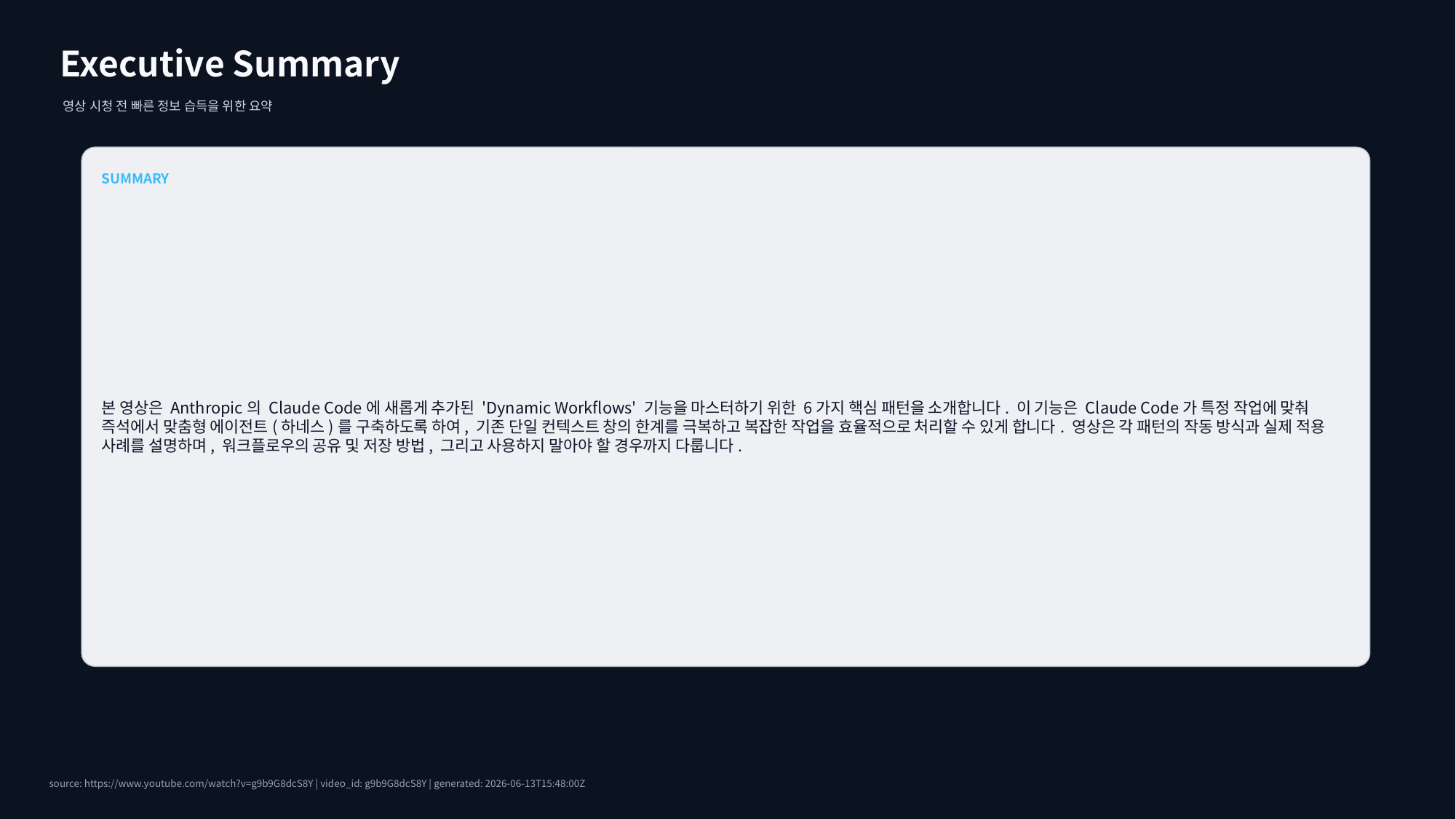

Executive Summary
영상 시청 전 빠른 정보 습득을 위한 요약

SUMMARY
본 영상은 Anthropic의 Claude Code에 새롭게 추가된 'Dynamic Workflows' 기능을 마스터하기 위한 6가지 핵심 패턴을 소개합니다. 이 기능은 Claude Code가 특정 작업에 맞춰 즉석에서 맞춤형 에이전트(하네스)를 구축하도록 하여, 기존 단일 컨텍스트 창의 한계를 극복하고 복잡한 작업을 효율적으로 처리할 수 있게 합니다. 영상은 각 패턴의 작동 방식과 실제 적용 사례를 설명하며, 워크플로우의 공유 및 저장 방법, 그리고 사용하지 말아야 할 경우까지 다룹니다.
source: https://www.youtube.com/watch?v=g9b9G8dcS8Y | video_id: g9b9G8dcS8Y | generated: 2026-06-13T15:48:00Z